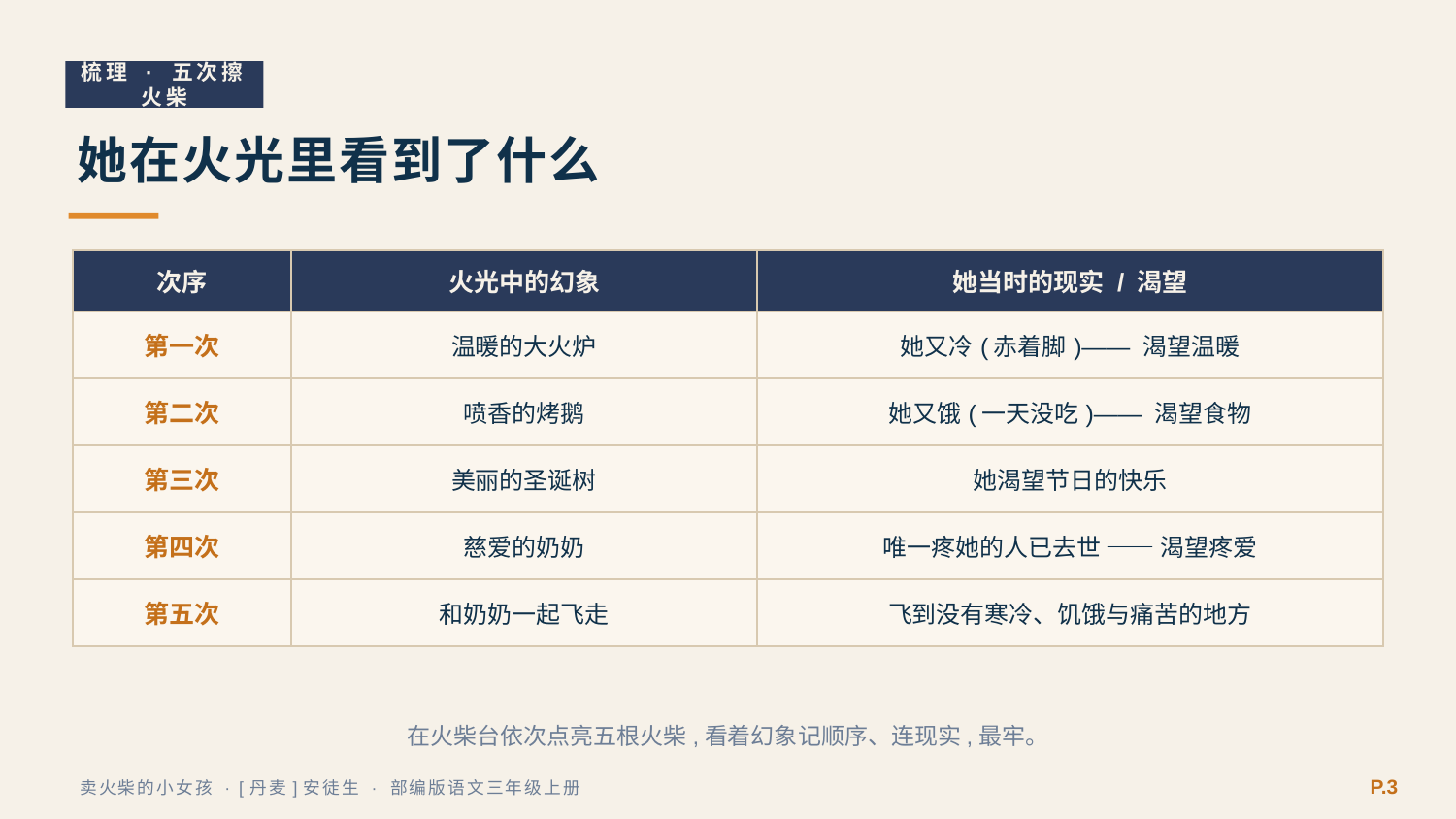

梳理 · 五次擦火柴

她在火光里看到了什么

| 次序 | 火光中的幻象 | 她当时的现实 / 渴望 |
| --- | --- | --- |
| 第一次 | 温暖的大火炉 | 她又冷(赤着脚)—— 渴望温暖 |
| 第二次 | 喷香的烤鹅 | 她又饿(一天没吃)—— 渴望食物 |
| 第三次 | 美丽的圣诞树 | 她渴望节日的快乐 |
| 第四次 | 慈爱的奶奶 | 唯一疼她的人已去世 —— 渴望疼爱 |
| 第五次 | 和奶奶一起飞走 | 飞到没有寒冷、饥饿与痛苦的地方 |
在火柴台依次点亮五根火柴,看着幻象记顺序、连现实,最牢。
P.3
卖火柴的小女孩 · [丹麦]安徒生 · 部编版语文三年级上册